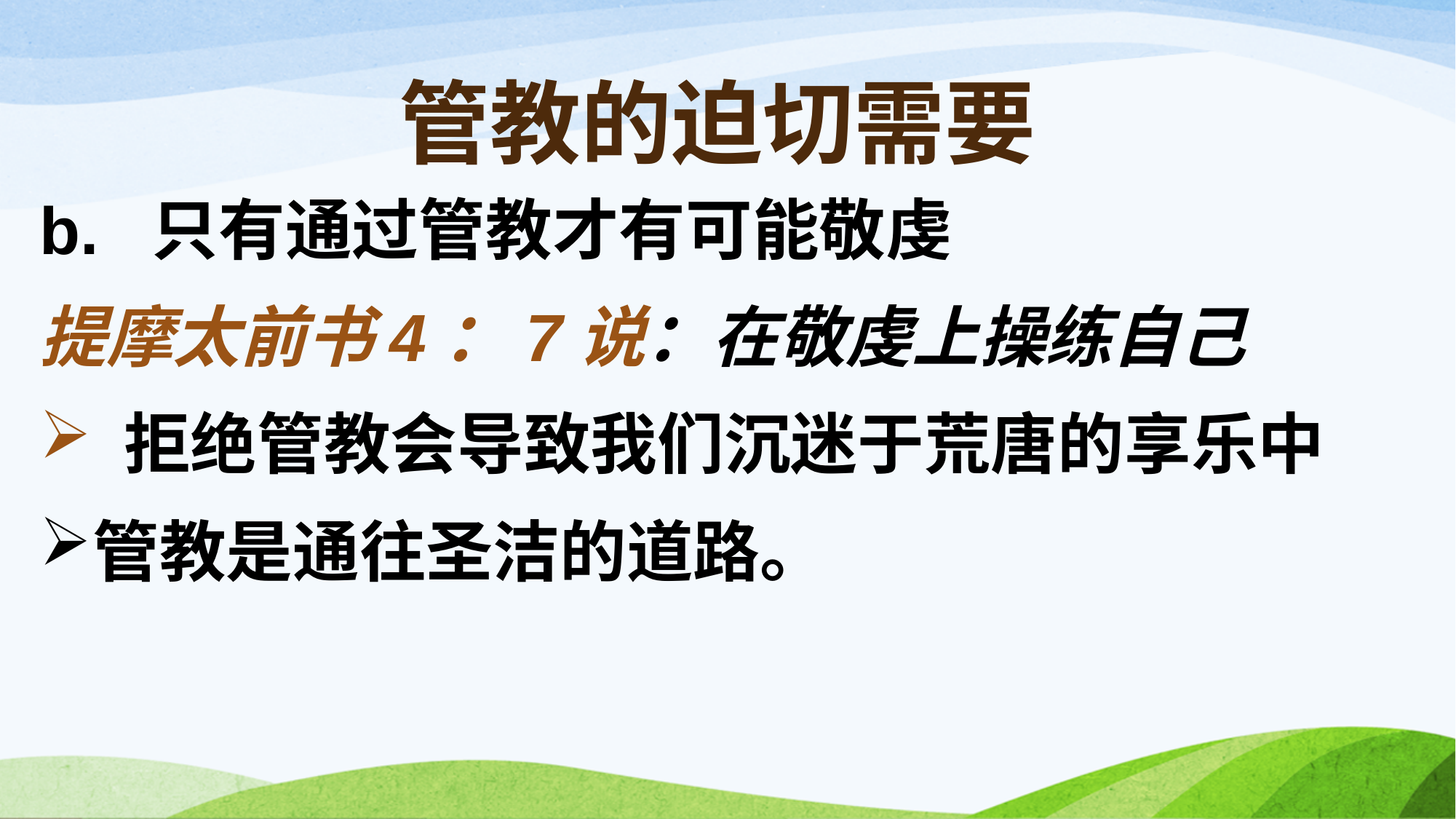

# 管教的迫切需要
b.  只有通过管教才有可能敬虔
提摩太前书4：7说：在敬虔上操练自己
 拒绝管教会导致我们沉迷于荒唐的享乐中
管教是通往圣洁的道路。